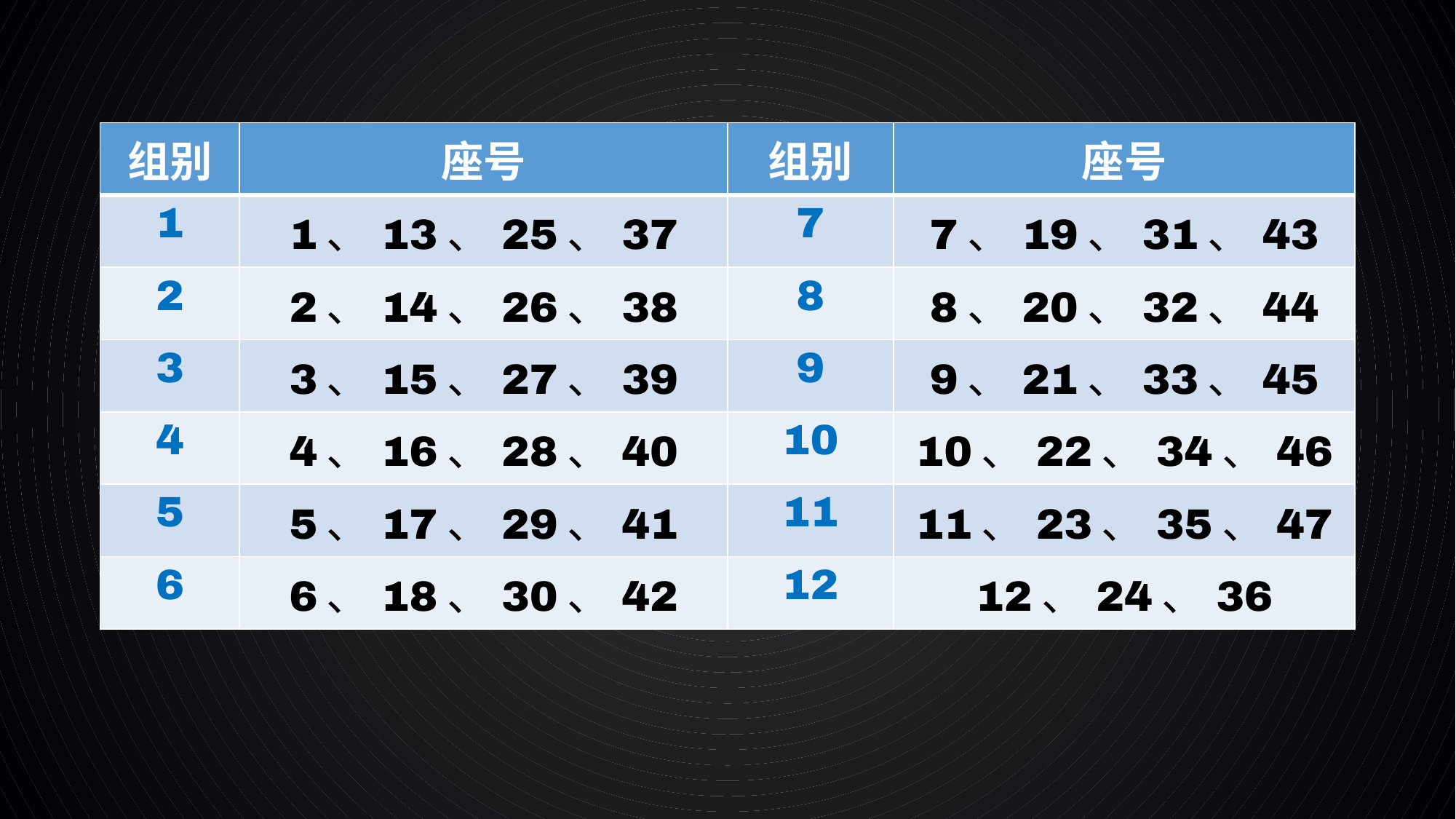

#
| 组别 | 座号 | 组别 | 座号 |
| --- | --- | --- | --- |
| 1 | 1、13、25、37 | 7 | 7、19、31、43 |
| 2 | 2、14、26、38 | 8 | 8、20、32、44 |
| 3 | 3、15、27、39 | 9 | 9、21、33、45 |
| 4 | 4、16、28、40 | 10 | 10、22、34、46 |
| 5 | 5、17、29、41 | 11 | 11、23、35、47 |
| 6 | 6、18、30、42 | 12 | 12、24、36 |